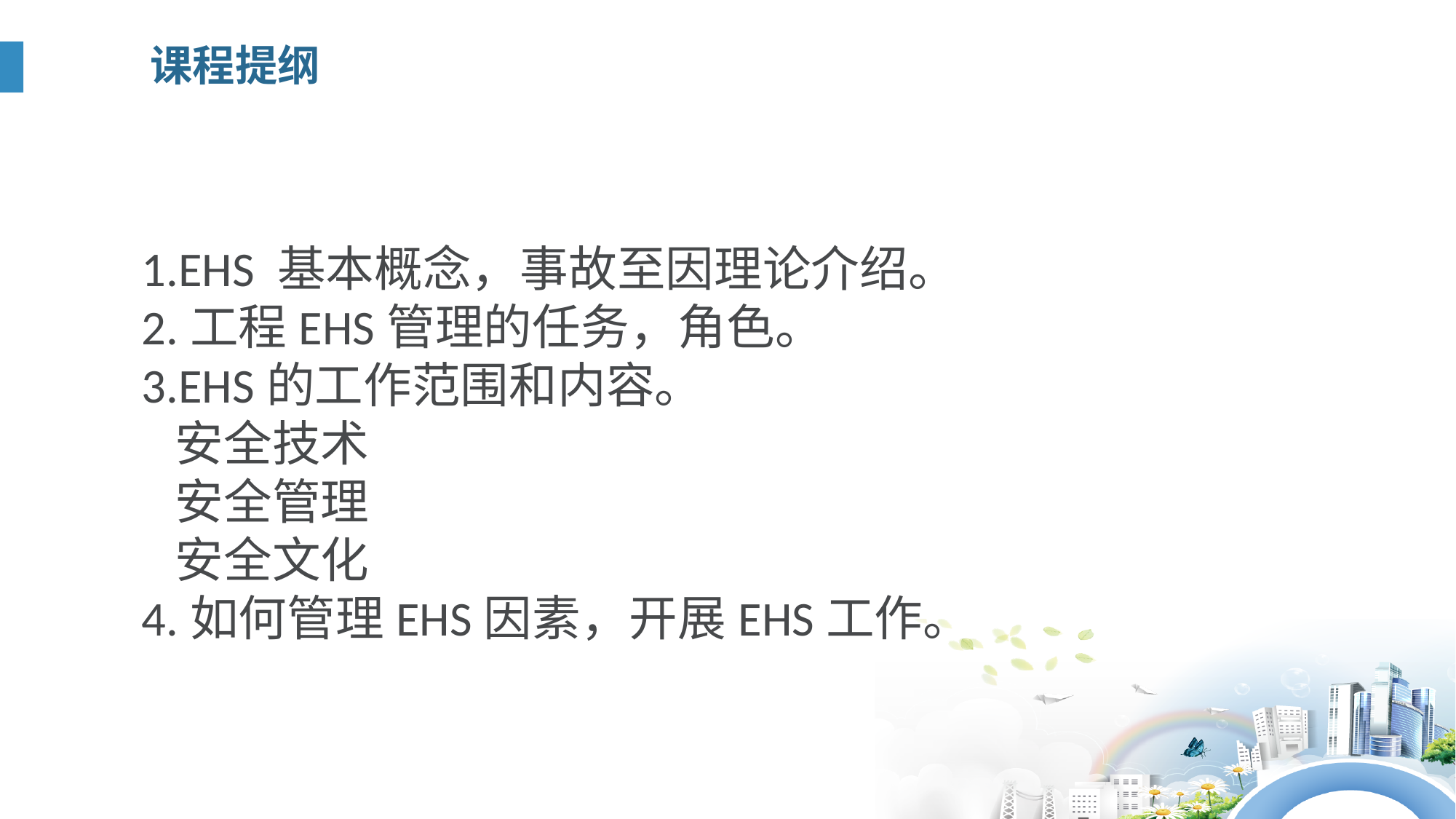

课程提纲
1.EHS 基本概念，事故至因理论介绍。
2.工程EHS管理的任务，角色。
3.EHS的工作范围和内容。
  安全技术
  安全管理
  安全文化
4.如何管理EHS因素，开展EHS工作。